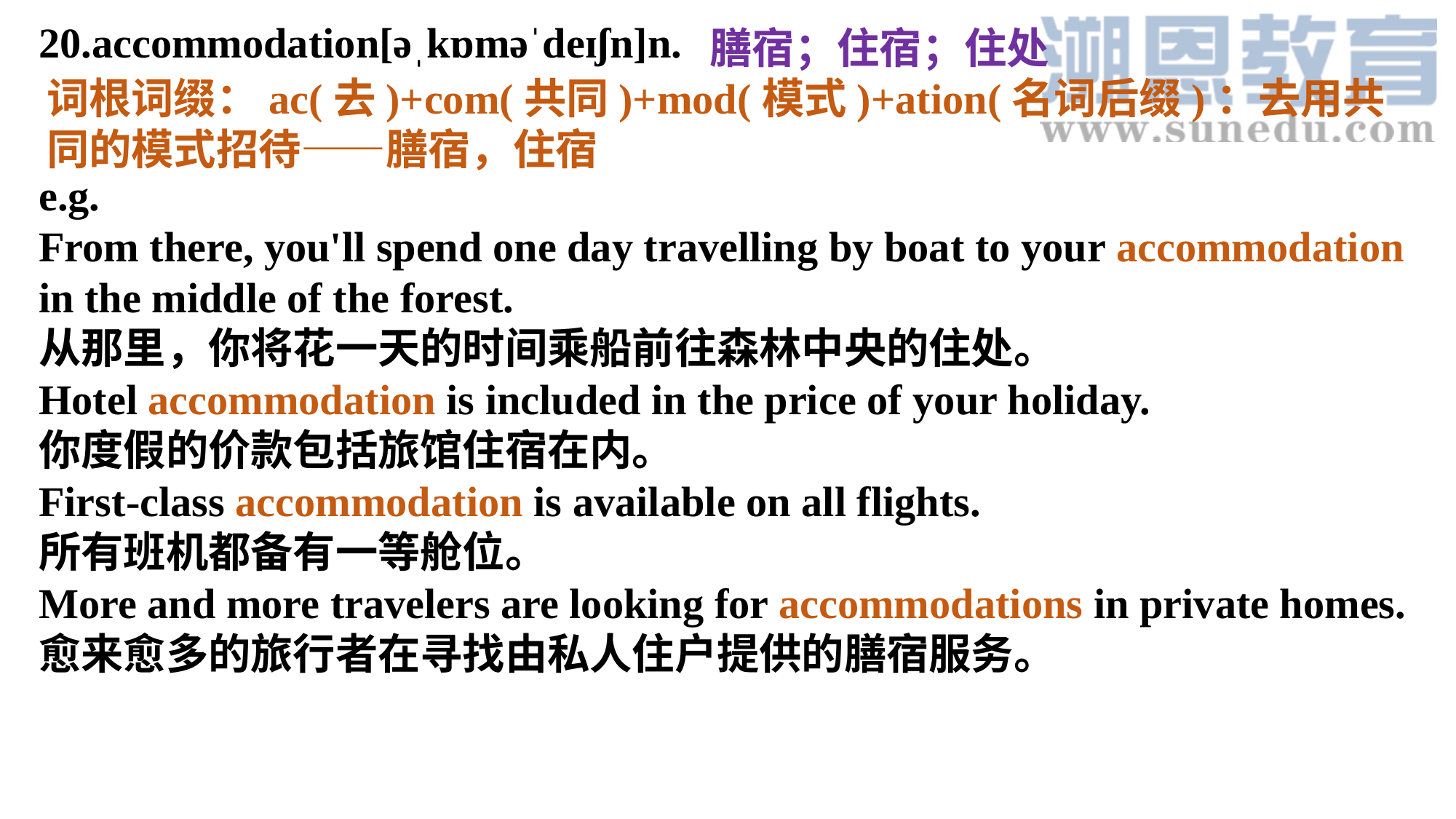

20.accommodation[əˌkɒməˈdeɪʃn]n.

e.g.
From there, you'll spend one day travelling by boat to your accommodation in the middle of the forest.
从那里，你将花一天的时间乘船前往森林中央的住处。
Hotel accommodation is included in the price of your holiday.
你度假的价款包括旅馆住宿在内。
First-class accommodation is available on all flights.
所有班机都备有一等舱位。
More and more travelers are looking for accommodations in private homes.
愈来愈多的旅行者在寻找由私人住户提供的膳宿服务。

膳宿；住宿；住处
词根词缀：ac(去)+com(共同)+mod(模式)+ation(名词后缀)：去用共同的模式招待——膳宿，住宿